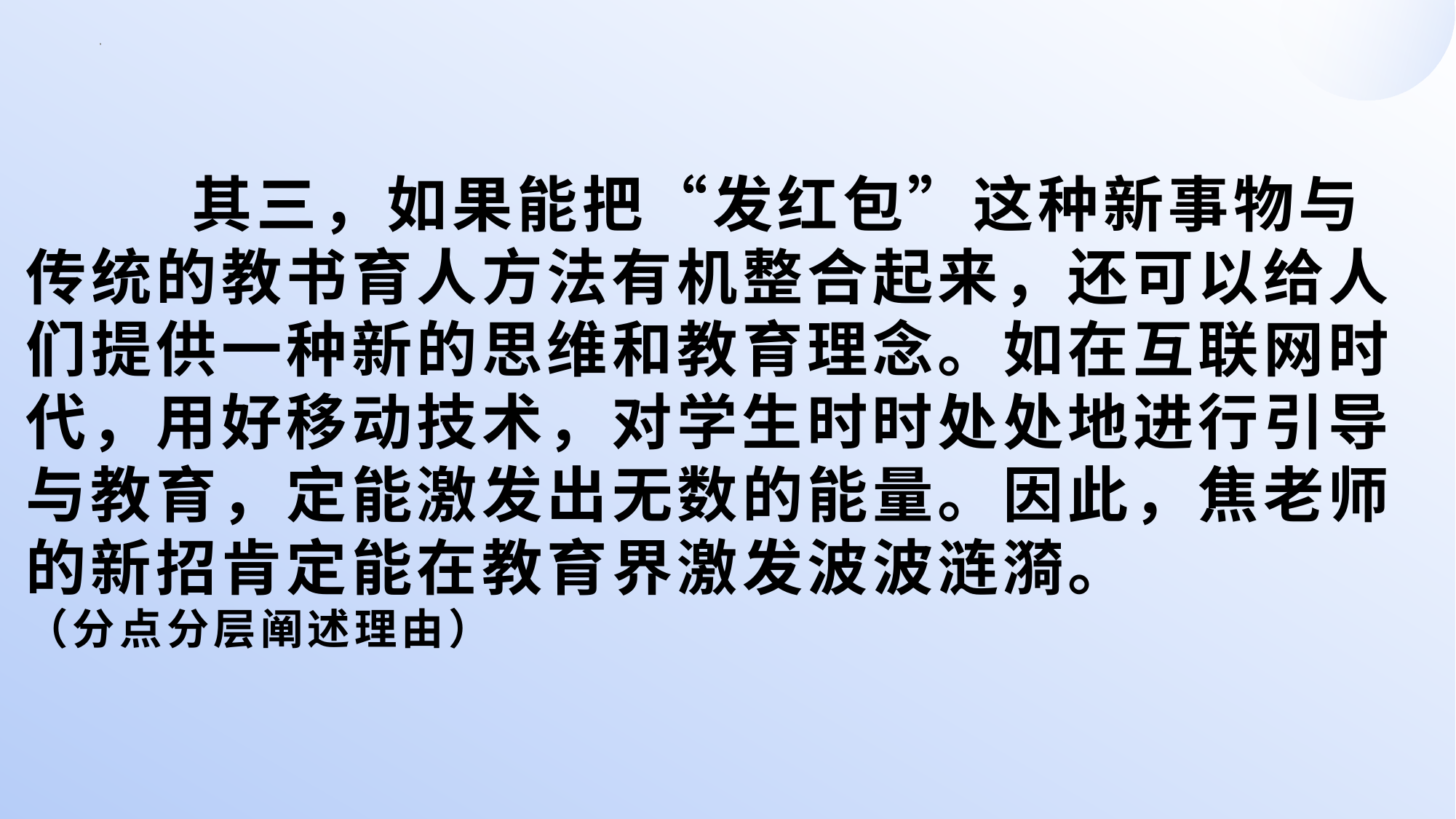

其三，如果能把“发红包”这种新事物与传统的教书育人方法有机整合起来，还可以给人们提供一种新的思维和教育理念。如在互联网时代，用好移动技术，对学生时时处处地进行引导与教育，定能激发出无数的能量。因此，焦老师的新招肯定能在教育界激发波波涟漪。            （分点分层阐述理由）